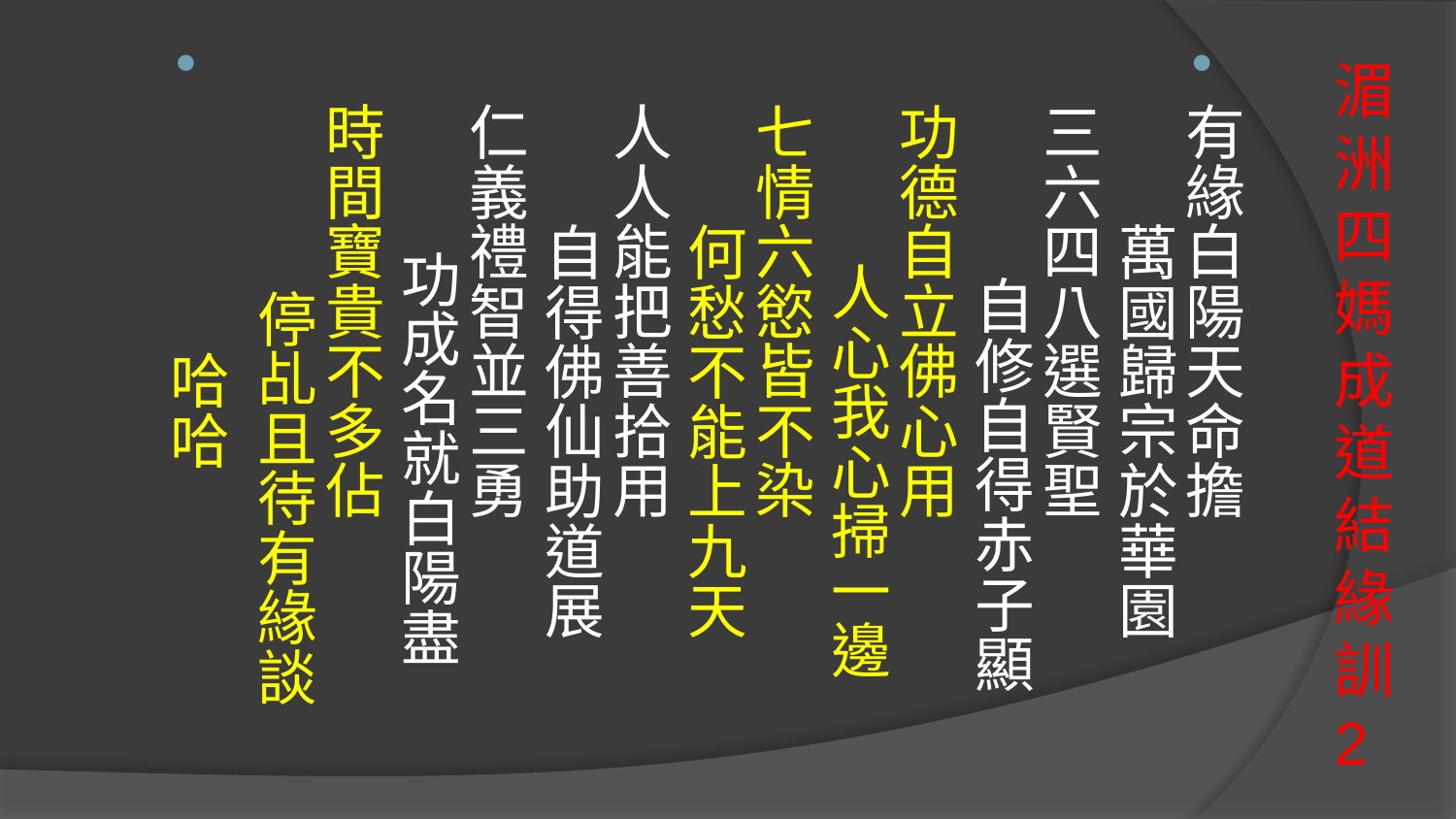

有緣白陽天命擔　　　               萬國歸宗於華園
三六四八選賢聖　　　                   自修自得赤子顯
功德自立佛心用　　　                  人心我心掃一邊
七情六慾皆不染　　　               何愁不能上九天
人人能把善拾用　　　               自得佛仙助道展
仁義禮智並三勇　　　                 功成名就白陽盡
時間寶貴不多佔　　　                    停乩且待有緣談
                  哈哈
# 湄洲四媽成道結緣訓2